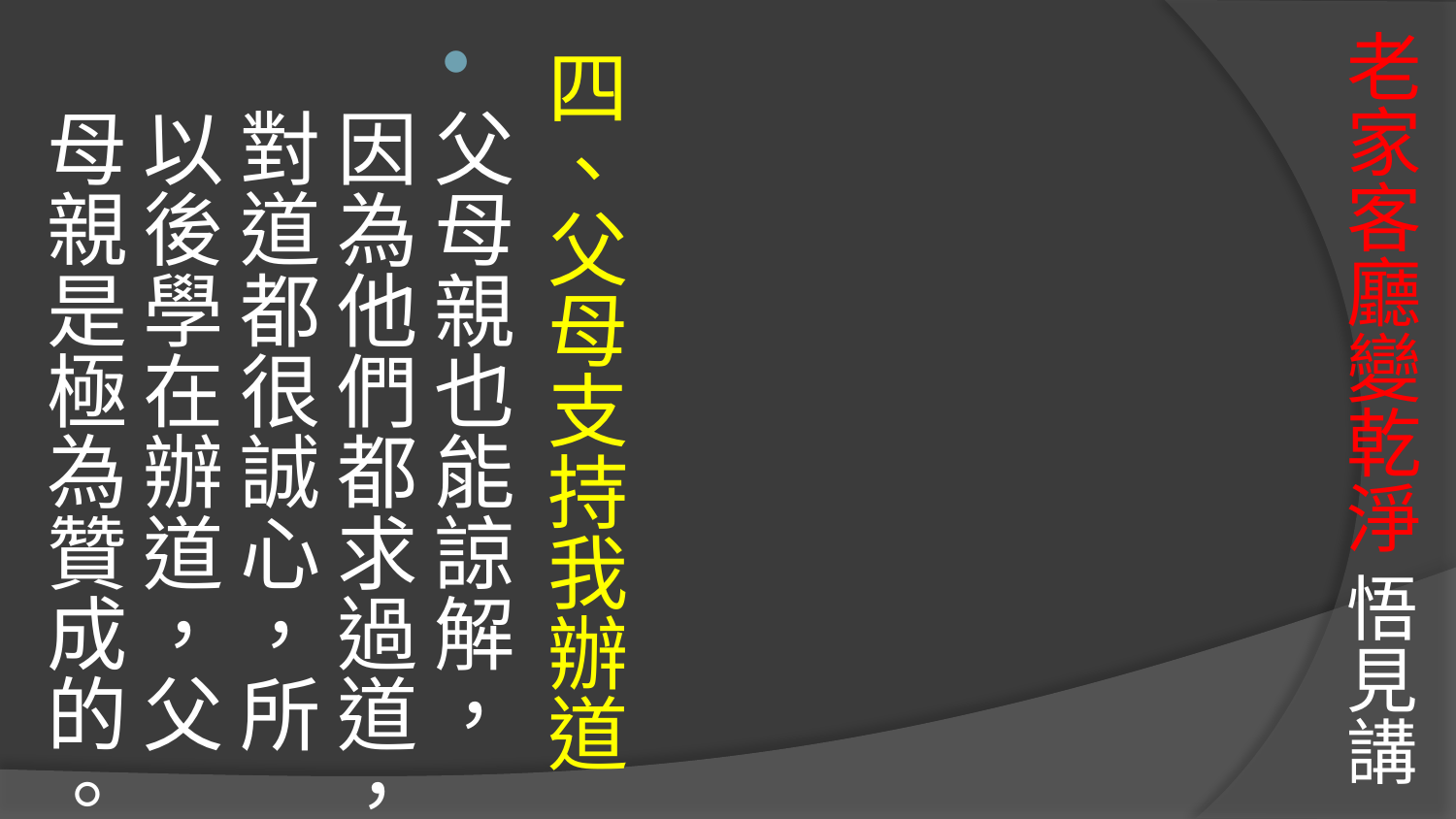

# 老家客廳變乾淨 悟見講
四、父母支持我辦道
父母親也能諒解，因為他們都求過道，對道都很誠心，所以後學在辦道，父母親是極為贊成的。